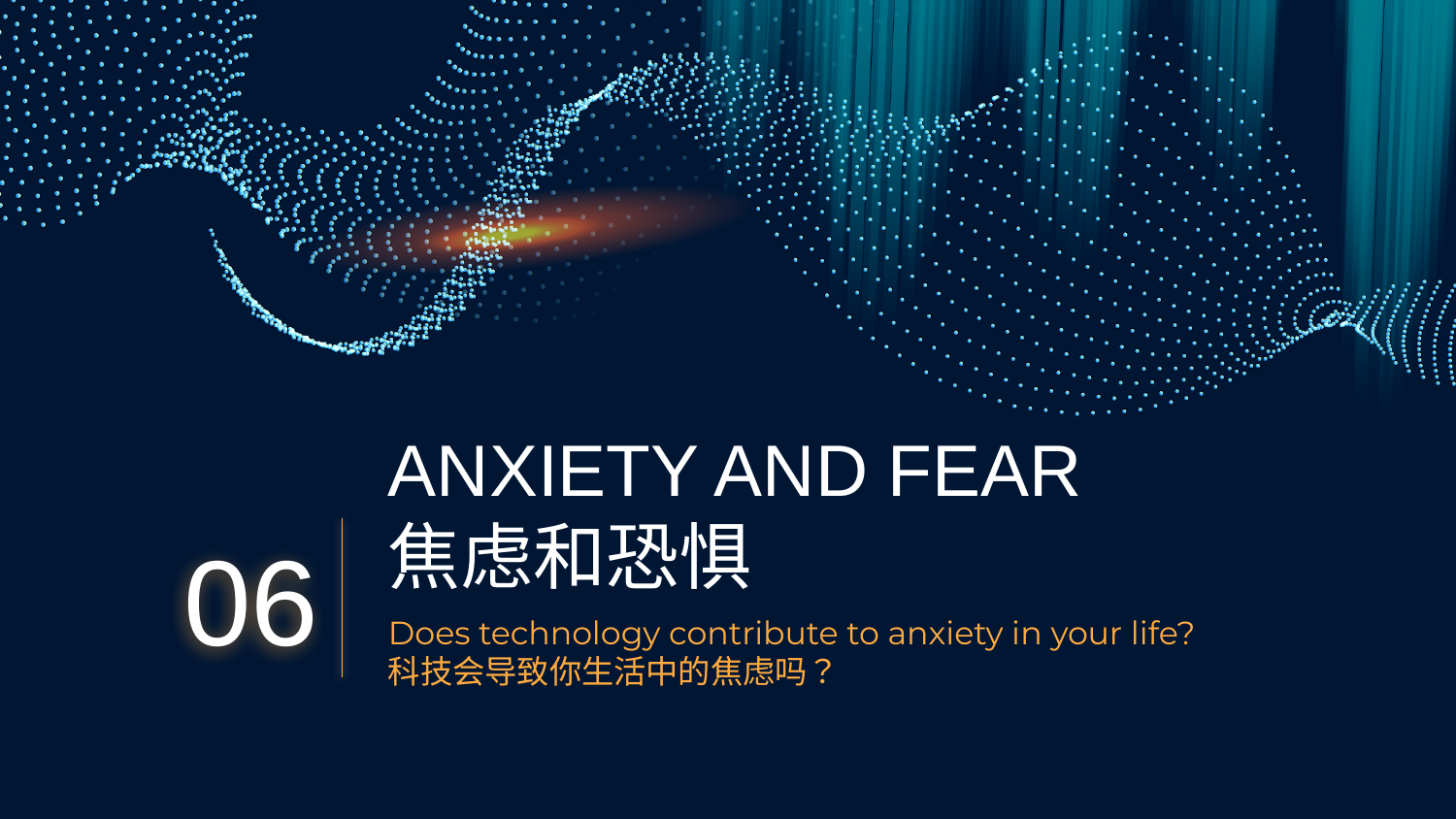

# ANXIETY AND FEAR 焦虑和恐惧
06
Does technology contribute to anxiety in your life?
科技会导致你生活中的焦虑吗？